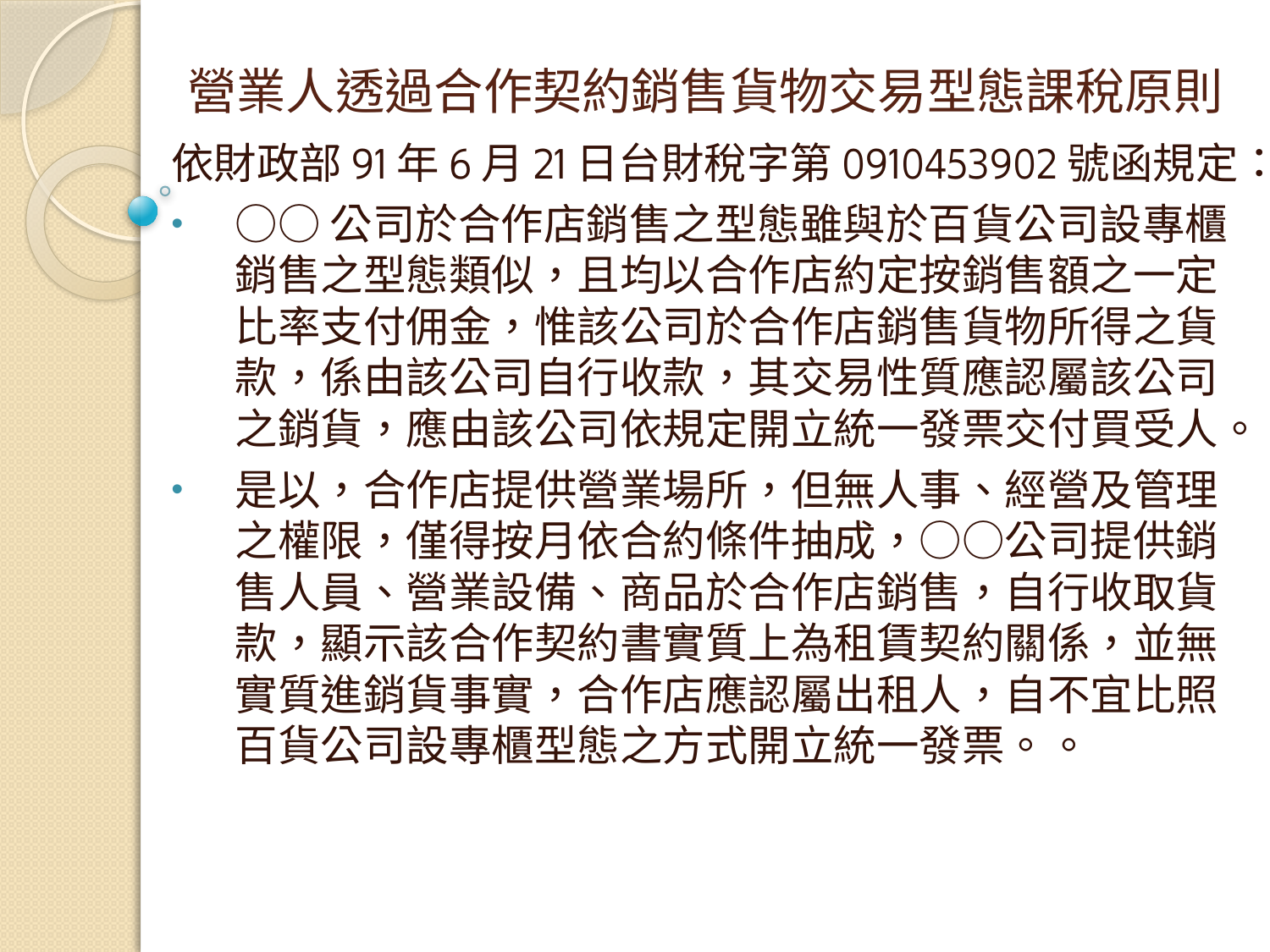

# 營業人透過合作契約銷售貨物交易型態課稅原則
依財政部91年6月21日台財稅字第0910453902號函規定：
○○公司於合作店銷售之型態雖與於百貨公司設專櫃銷售之型態類似，且均以合作店約定按銷售額之一定比率支付佣金，惟該公司於合作店銷售貨物所得之貨款，係由該公司自行收款，其交易性質應認屬該公司之銷貨，應由該公司依規定開立統一發票交付買受人。
是以，合作店提供營業場所，但無人事、經營及管理之權限，僅得按月依合約條件抽成，○○公司提供銷售人員、營業設備、商品於合作店銷售，自行收取貨款，顯示該合作契約書實質上為租賃契約關係，並無實質進銷貨事實，合作店應認屬出租人，自不宜比照百貨公司設專櫃型態之方式開立統一發票。。